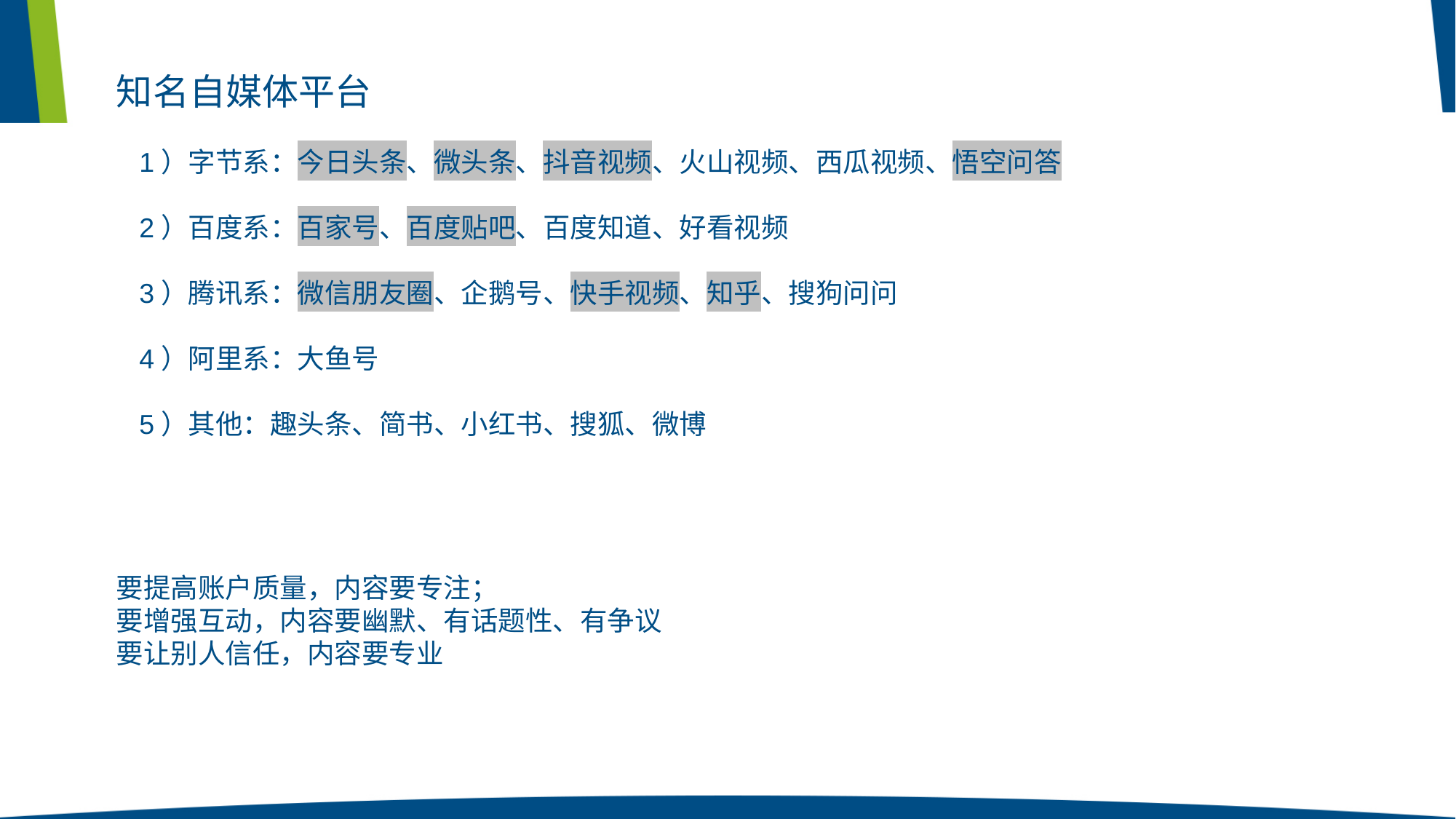

知名自媒体平台

   1）字节系：今日头条、微头条、抖音视频、火山视频、西瓜视频、悟空问答

   2）百度系：百家号、百度贴吧、百度知道、好看视频

   3）腾讯系：微信朋友圈、企鹅号、快手视频、知乎、搜狗问问

   4）阿里系：大鱼号

   5）其他：趣头条、简书、小红书、搜狐、微博

要提高账户质量，内容要专注；
要增强互动，内容要幽默、有话题性、有争议
要让别人信任，内容要专业